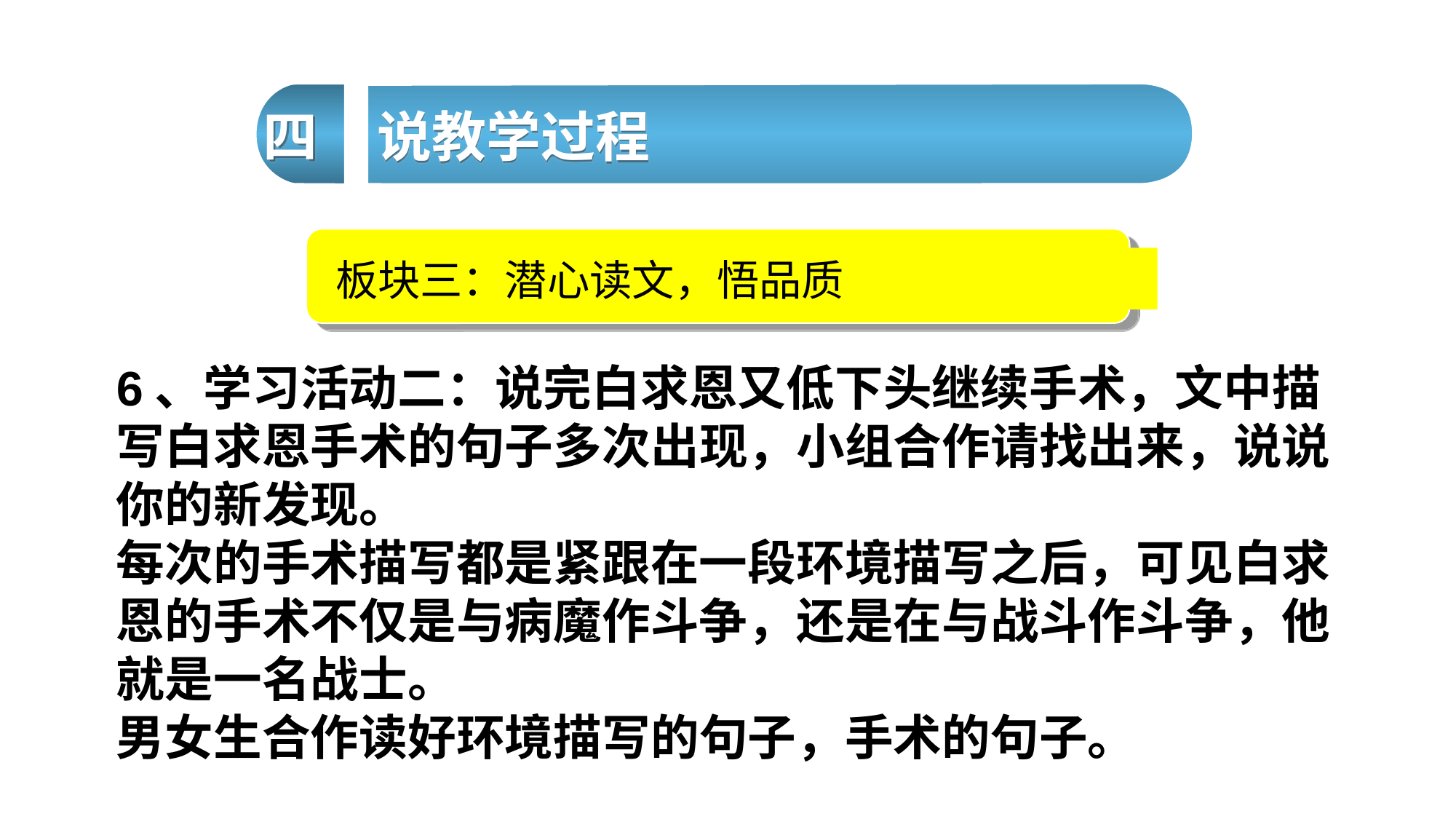

四
说教学过程

板块三：潜心读文，悟品质
6、学习活动二：说完白求恩又低下头继续手术，文中描写白求恩手术的句子多次出现，小组合作请找出来，说说你的新发现。
每次的手术描写都是紧跟在一段环境描写之后，可见白求恩的手术不仅是与病魔作斗争，还是在与战斗作斗争，他就是一名战士。
男女生合作读好环境描写的句子，手术的句子。